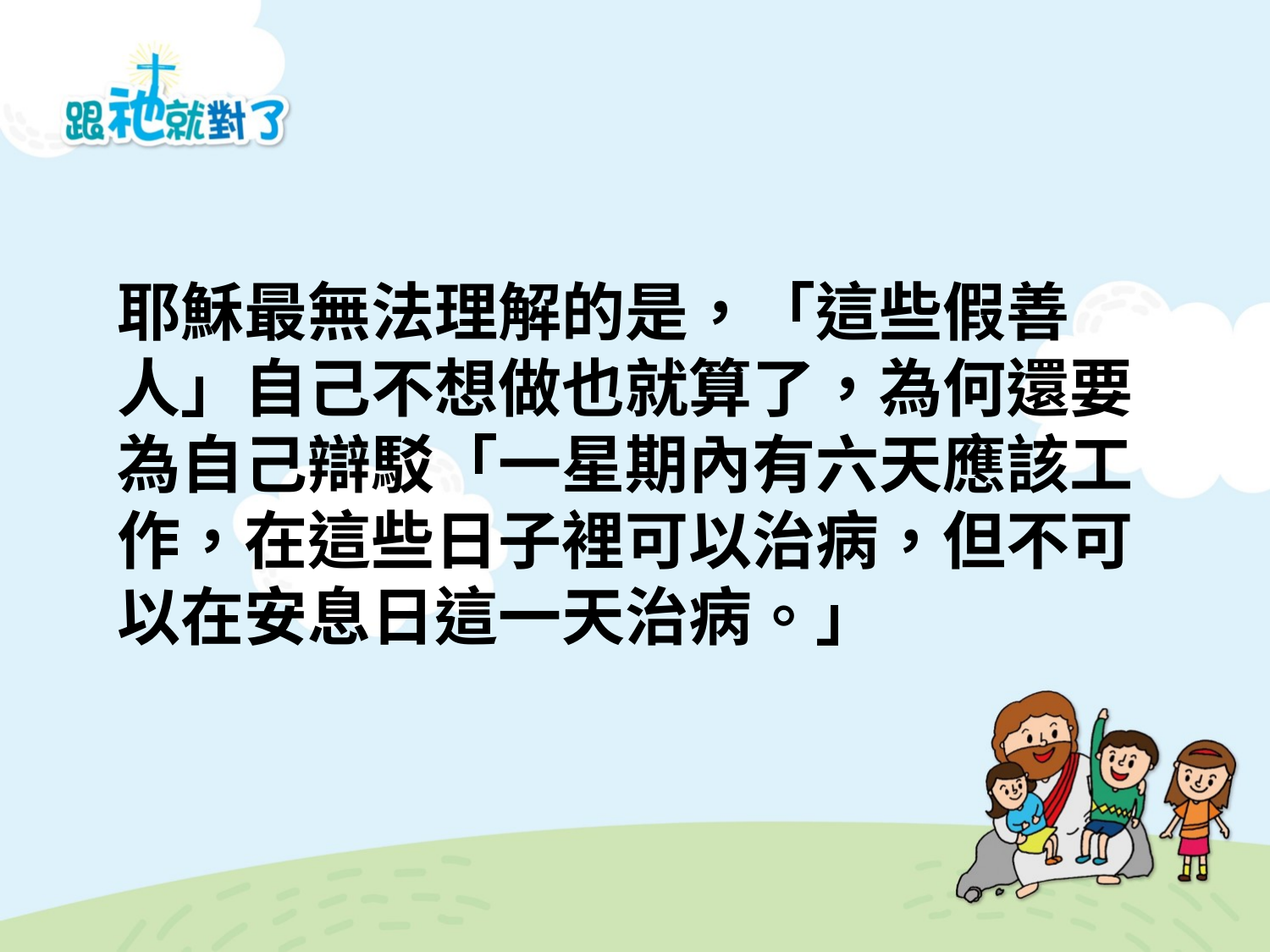

耶穌最無法理解的是，「這些假善人」自己不想做也就算了，為何還要為自己辯駁「一星期內有六天應該工作，在這些日子裡可以治病，但不可以在安息日這一天治病。」